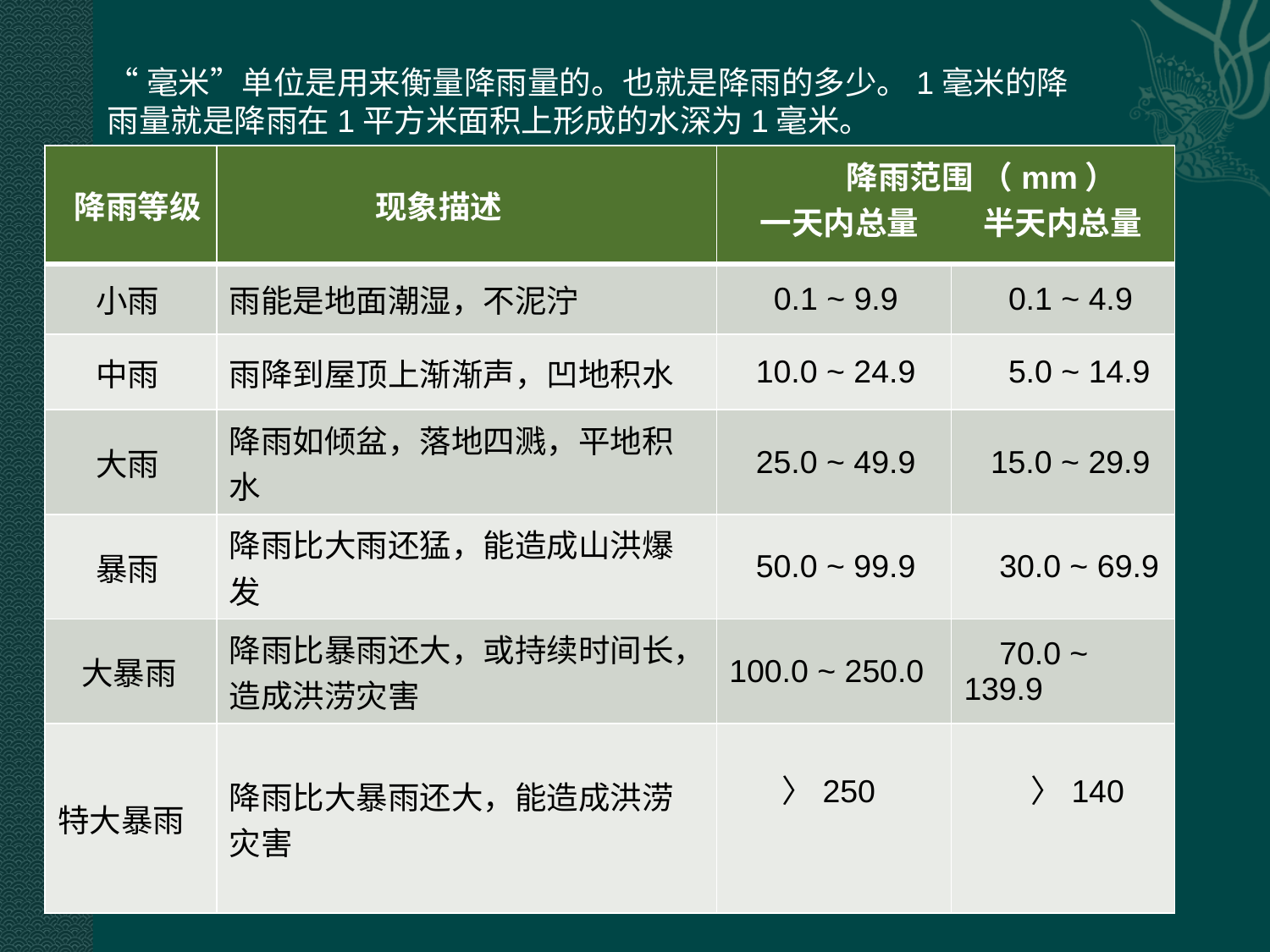

#
“毫米”单位是用来衡量降雨量的。也就是降雨的多少。1毫米的降雨量就是降雨在1平方米面积上形成的水深为1毫米。
| 降雨等级 | 现象描述 | 降雨范围 （mm） 一天内总量 半天内总量 |  |
| --- | --- | --- | --- |
| 小雨 | 雨能是地面潮湿，不泥泞 | 0.1 ~ 9.9 | 0.1 ~ 4.9 |
| 中雨 | 雨降到屋顶上渐渐声，凹地积水 | 10.0 ~ 24.9 | 5.0 ~ 14.9 |
| 大雨 | 降雨如倾盆，落地四溅，平地积水 | 25.0 ~ 49.9 | 15.0 ~ 29.9 |
| 暴雨 | 降雨比大雨还猛，能造成山洪爆发 | 50.0 ~ 99.9 | 30.0 ~ 69.9 |
| 大暴雨 | 降雨比暴雨还大，或持续时间长，造成洪涝灾害 | 100.0 ~ 250.0 | 70.0 ~ 139.9 |
| 特大暴雨 | 降雨比大暴雨还大，能造成洪涝灾害 | 〉250 | 〉140 |